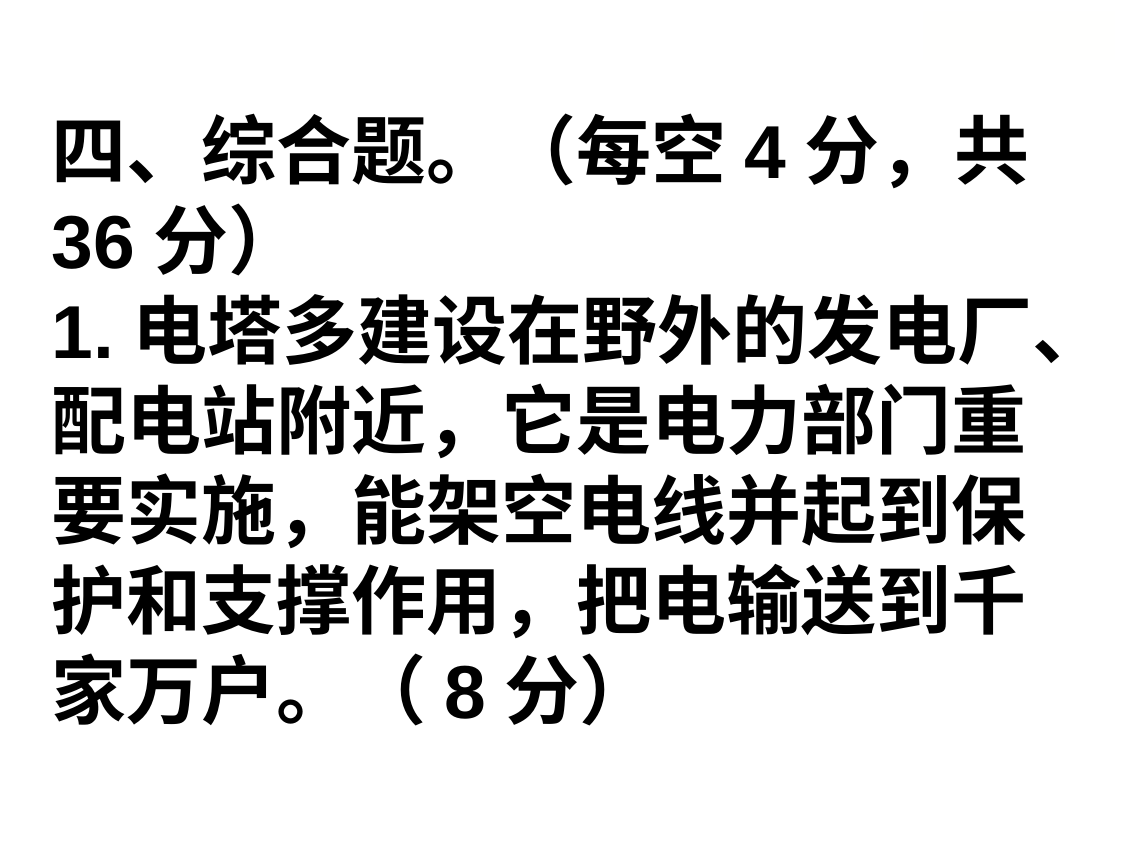

四、综合题。（每空4分，共36分）
1.电塔多建设在野外的发电厂、配电站附近，它是电力部门重要实施，能架空电线并起到保护和支撑作用，把电输送到千家万户。（8分）